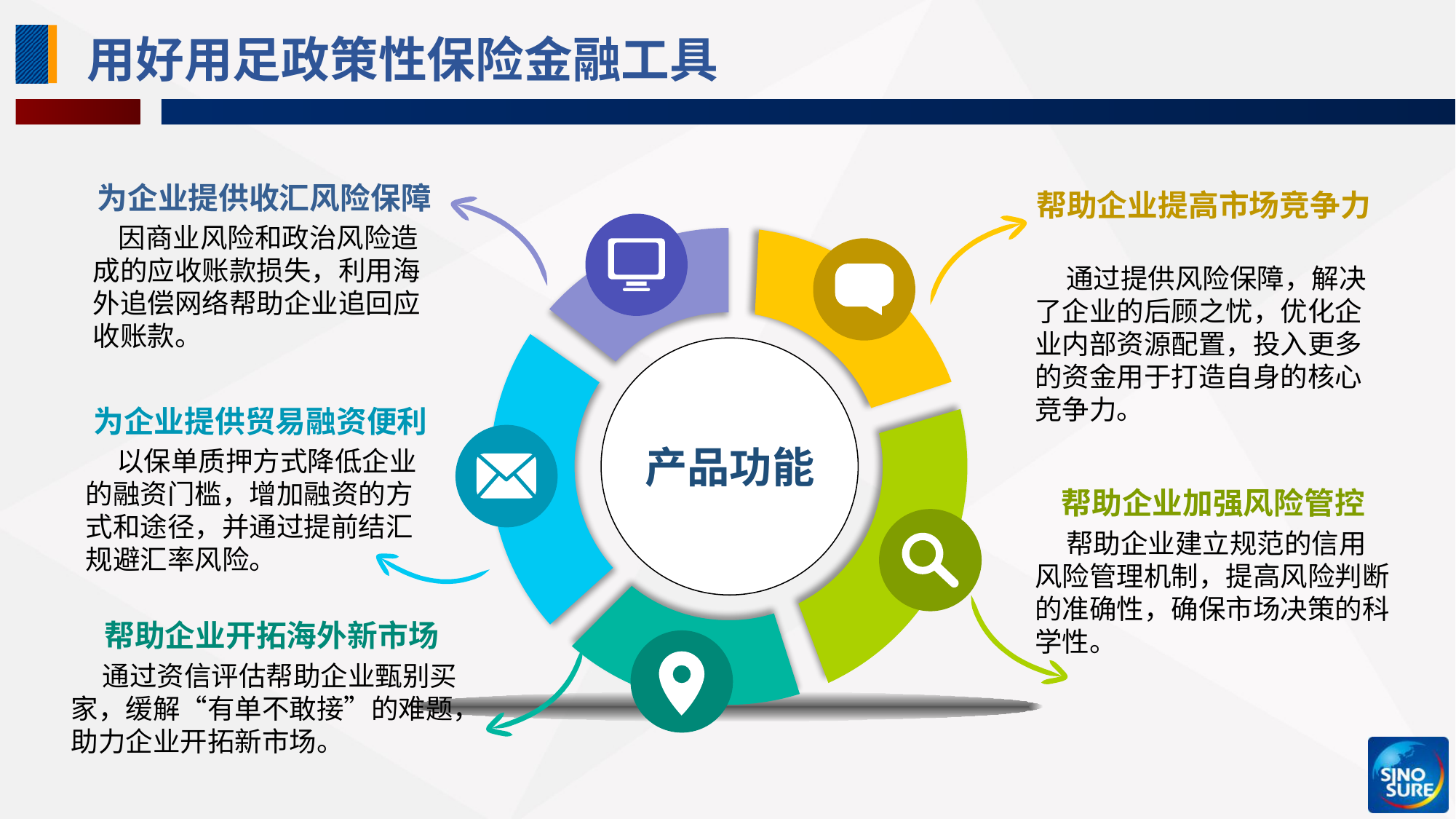

# 用好用足政策性保险金融工具
为企业提供收汇风险保障
   因商业风险和政治风险造成的应收账款损失，利用海外追偿网络帮助企业追回应收账款。

帮助企业提高市场竞争力
    通过提供风险保障，解决了企业的后顾之忧，优化企业内部资源配置，投入更多的资金用于打造自身的核心竞争力。

为企业提供贸易融资便利
    以保单质押方式降低企业的融资门槛，增加融资的方式和途径，并通过提前结汇规避汇率风险。

产品功能

帮助企业加强风险管控
    帮助企业建立规范的信用风险管理机制，提高风险判断的准确性，确保市场决策的科学性。

帮助企业开拓海外新市场
    通过资信评估帮助企业甄别买家，缓解“有单不敢接”的难题，助力企业开拓新市场。